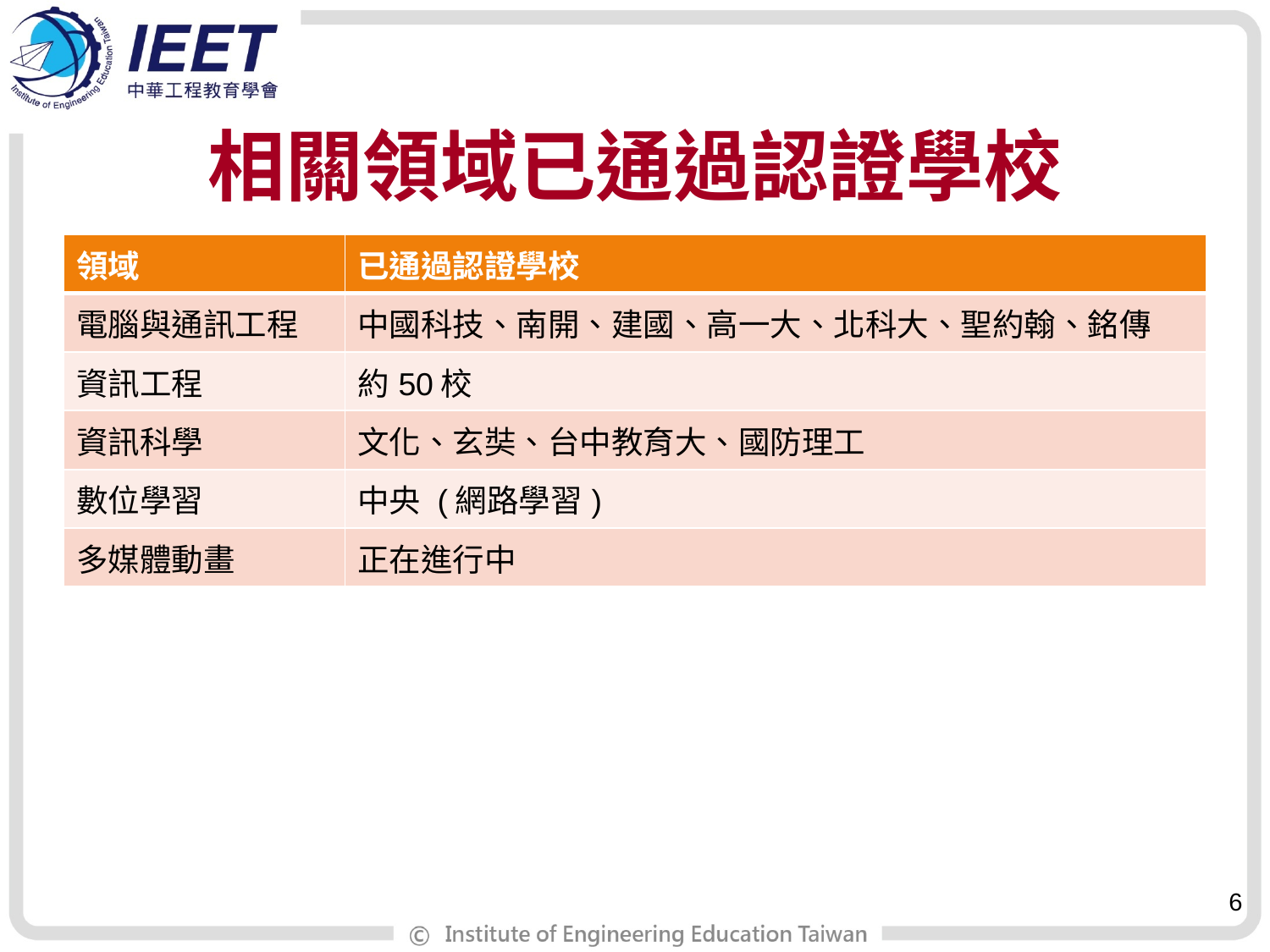

# 相關領域已通過認證學校
| 領域 | 已通過認證學校 |
| --- | --- |
| 電腦與通訊工程 | 中國科技、南開、建國、高一大、北科大、聖約翰、銘傳 |
| 資訊工程 | 約50校 |
| 資訊科學 | 文化、玄奘、台中教育大、國防理工 |
| 數位學習 | 中央 (網路學習) |
| 多媒體動畫 | 正在進行中 |
6